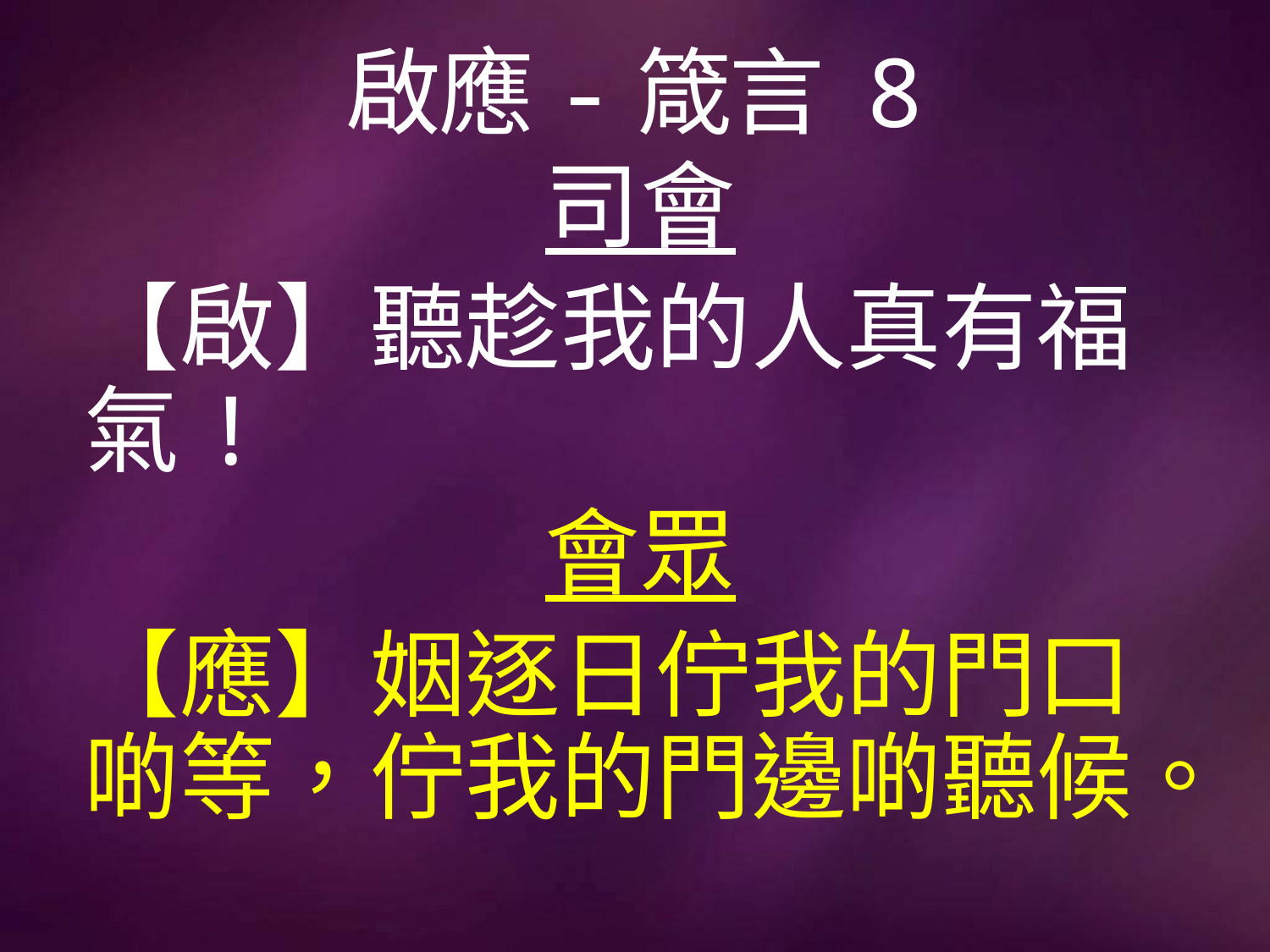

# 啟應-箴言 8
司會
【啟】聽趁我的人真有福氣!
會眾
【應】姻逐日佇我的門口啲等，佇我的門邊啲聽候。